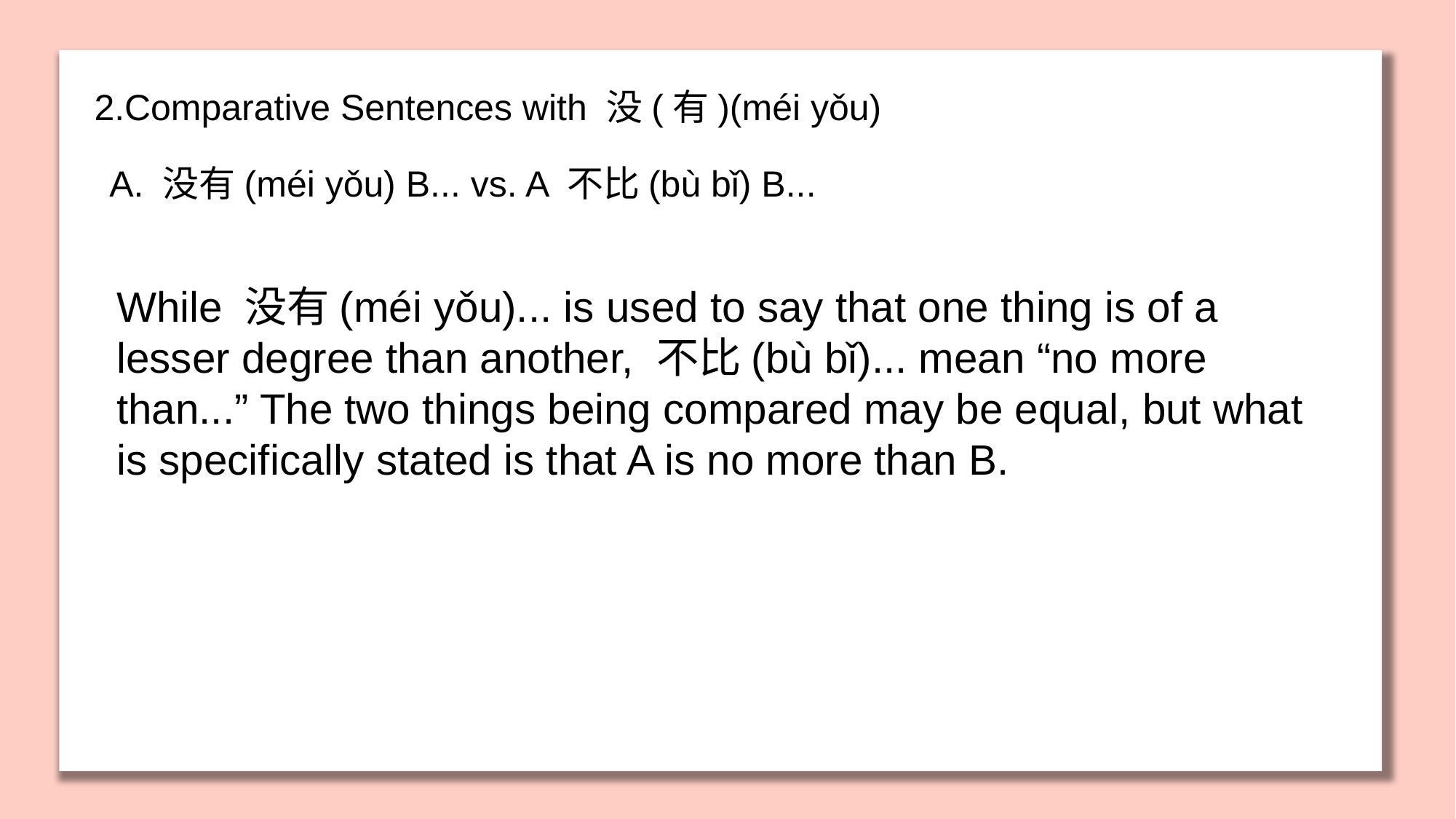

2.Comparative Sentences with 没(有)(méi yǒu)
A. 没有(méi yǒu) B... vs. A 不比(bù bǐ) B...
While 没有(méi yǒu)... is used to say that one thing is of a lesser degree than another, 不比(bù bǐ)... mean “no more than...” The two things being compared may be equal, but what is specifically stated is that A is no more than B.